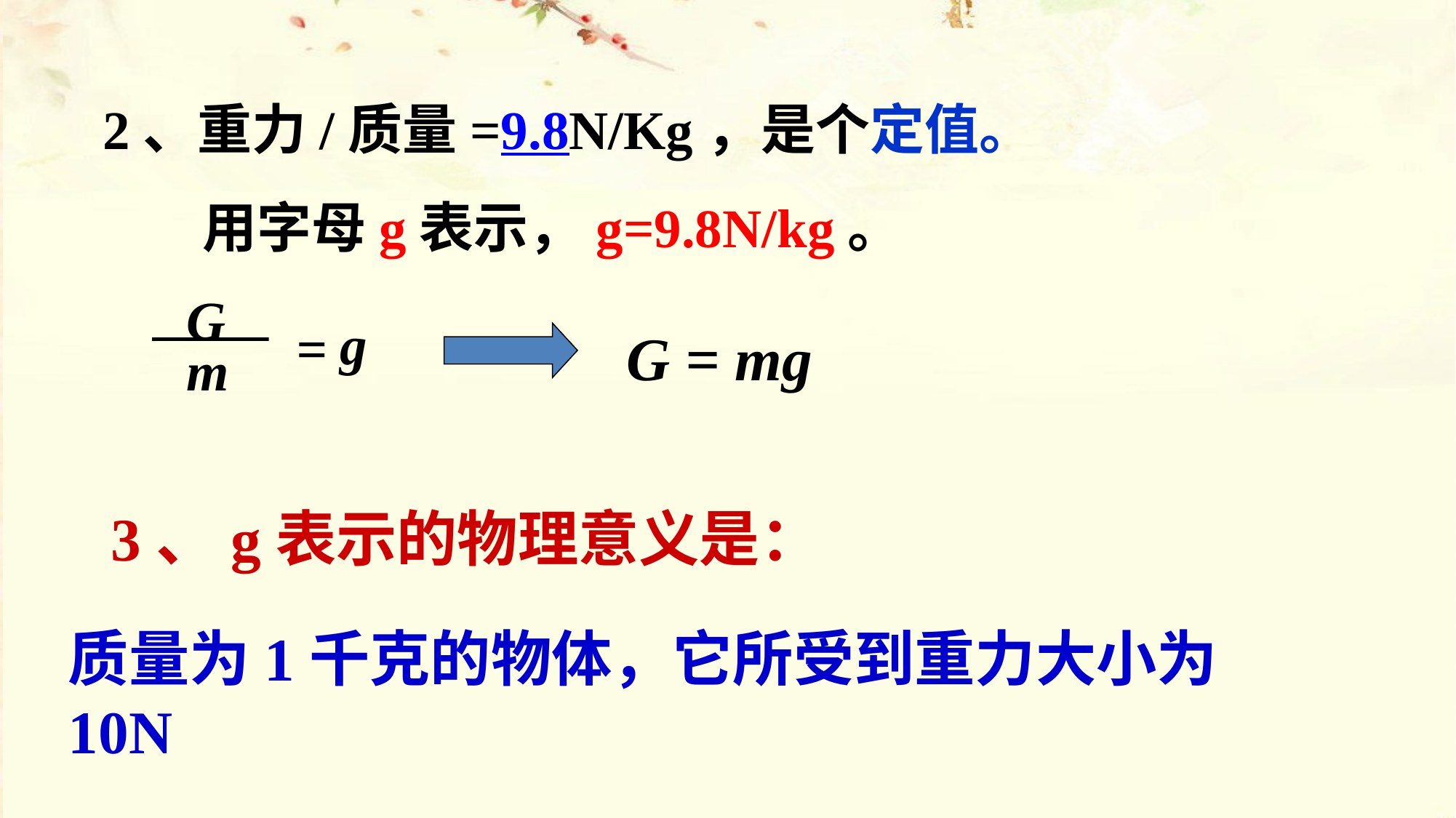

2、重力/质量=9.8N/Kg，是个定值。
       用字母g表示，g=9.8N/kg。
G
g
=
m

G = mg

3、g表示的物理意义是：

质量为1千克的物体，它所受到重力大小为10N